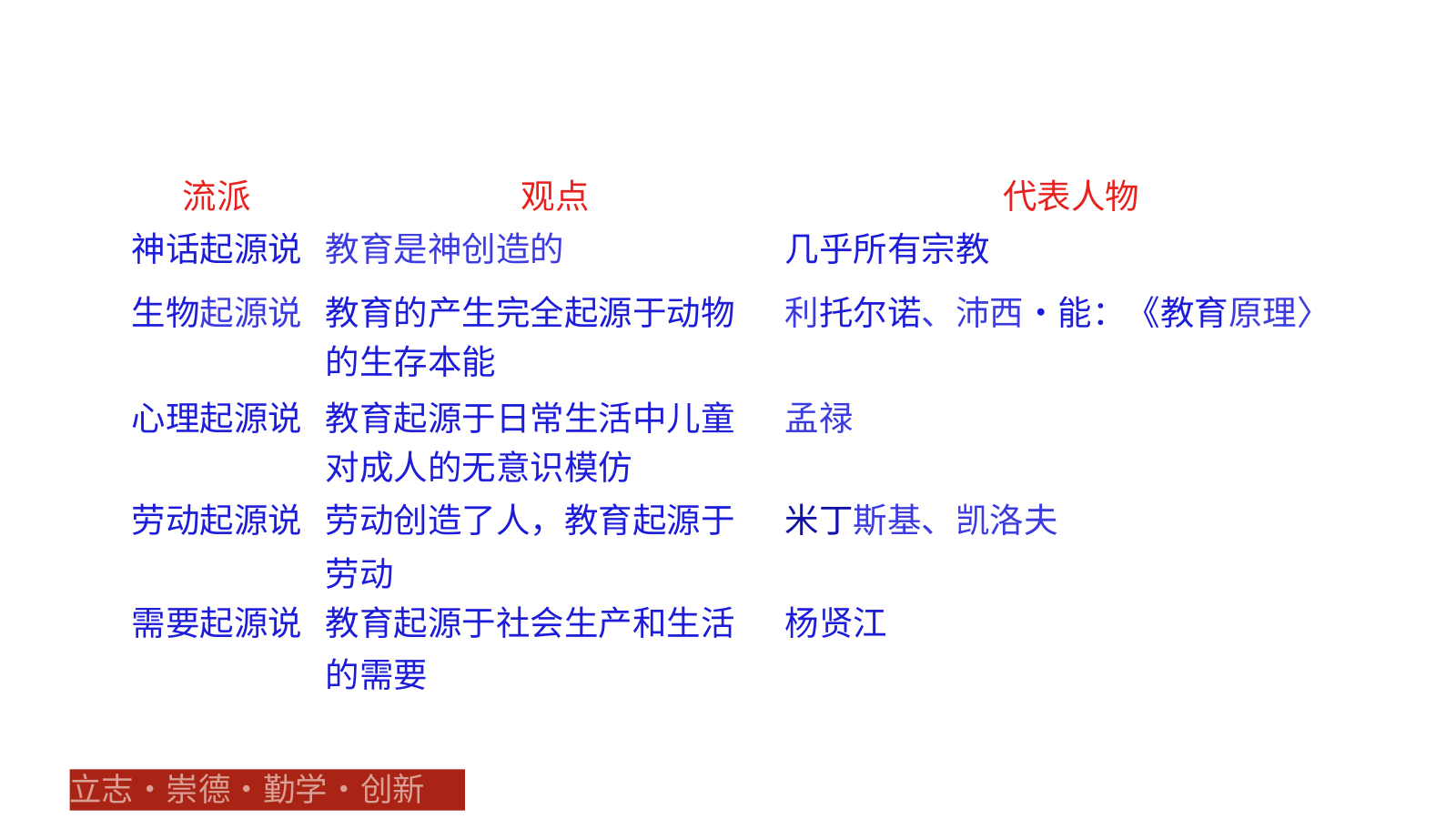

| 流派 | 观点 | 代表人物 |
| --- | --- | --- |
| 神话起源说 | 教育是神创造的 | 几乎所有宗教 |
| 生物起源说 | 教育的产生完全起源于动物 的生存本能 | 利托尔诺、沛西•能：《教育原理〉 |
| 心理起源说 | 教育起源于日常生活中儿童 对成人的无意识模仿 | 孟禄 |
| 劳动起源说 | 劳动创造了人，教育起源于 劳动 | 米丁斯基、凯洛夫 |
| 需要起源说 | 教育起源于社会生产和生活 的需要 | 杨贤江 |
立志•崇德•勤学•创新